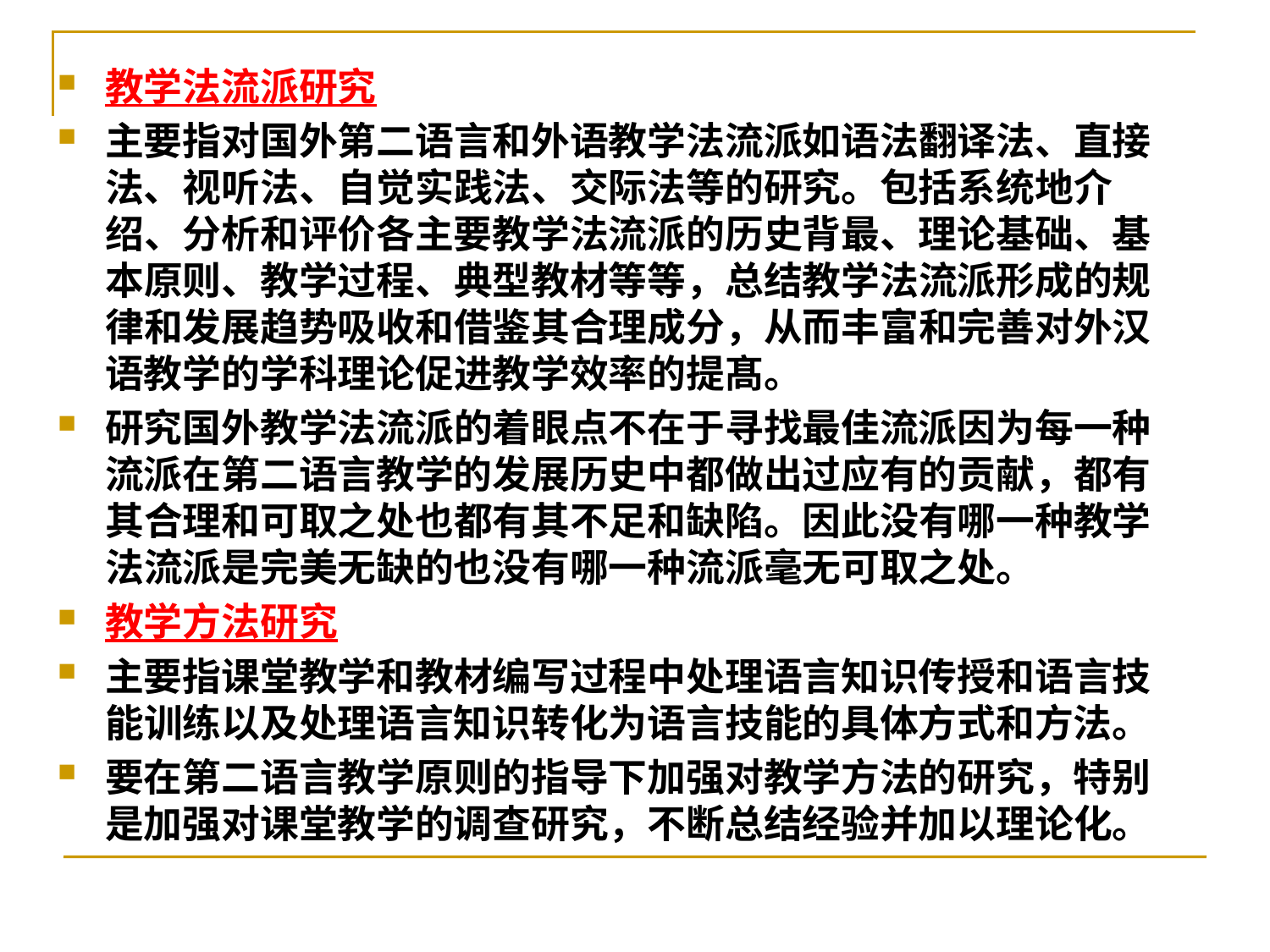

教学法流派研究
主要指对国外第二语言和外语教学法流派如语法翻译法、直接法、视听法、自觉实践法、交际法等的研究。包括系统地介绍、分析和评价各主要教学法流派的历史背最、理论基础、基本原则、教学过程、典型教材等等，总结教学法流派形成的规律和发展趋势吸收和借鉴其合理成分，从而丰富和完善对外汉语教学的学科理论促进教学效率的提髙。
研究国外教学法流派的着眼点不在于寻找最佳流派因为每一种流派在第二语言教学的发展历史中都做出过应有的贡献，都有其合理和可取之处也都有其不足和缺陷。因此没有哪一种教学法流派是完美无缺的也没有哪一种流派毫无可取之处。
教学方法研究
主要指课堂教学和教材编写过程中处理语言知识传授和语言技能训练以及处理语言知识转化为语言技能的具体方式和方法。
要在第二语言教学原则的指导下加强对教学方法的研究，特别是加强对课堂教学的调查研究，不断总结经验并加以理论化。